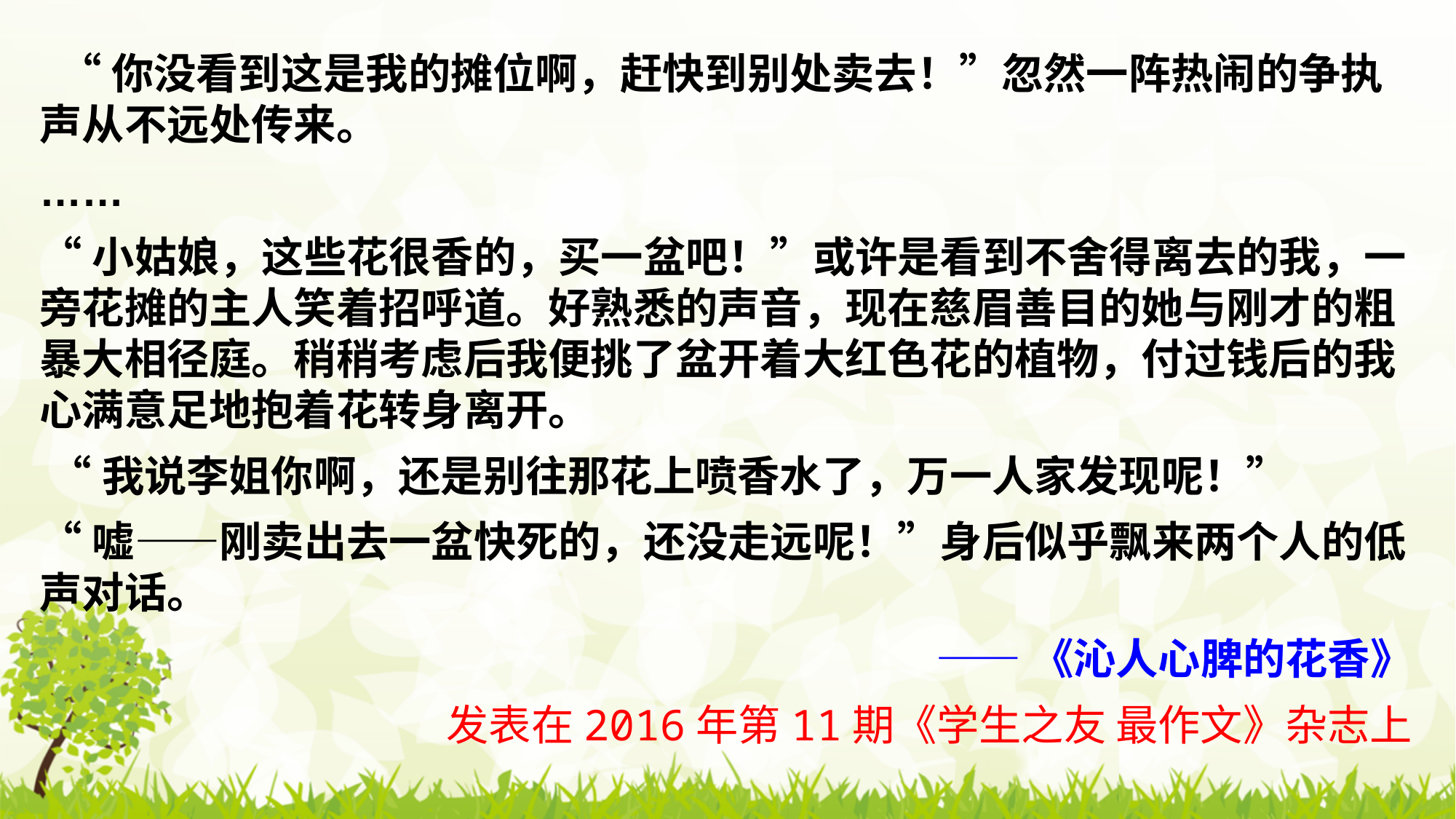

“你没看到这是我的摊位啊，赶快到别处卖去！”忽然一阵热闹的争执声从不远处传来。
……
“小姑娘，这些花很香的，买一盆吧！”或许是看到不舍得离去的我，一旁花摊的主人笑着招呼道。好熟悉的声音，现在慈眉善目的她与刚才的粗暴大相径庭。稍稍考虑后我便挑了盆开着大红色花的植物，付过钱后的我心满意足地抱着花转身离开。
 “我说李姐你啊，还是别往那花上喷香水了，万一人家发现呢！”
“嘘——刚卖出去一盆快死的，还没走远呢！”身后似乎飘来两个人的低声对话。
——《沁人心脾的花香》
发表在2016年第11期《学生之友 最作文》杂志上